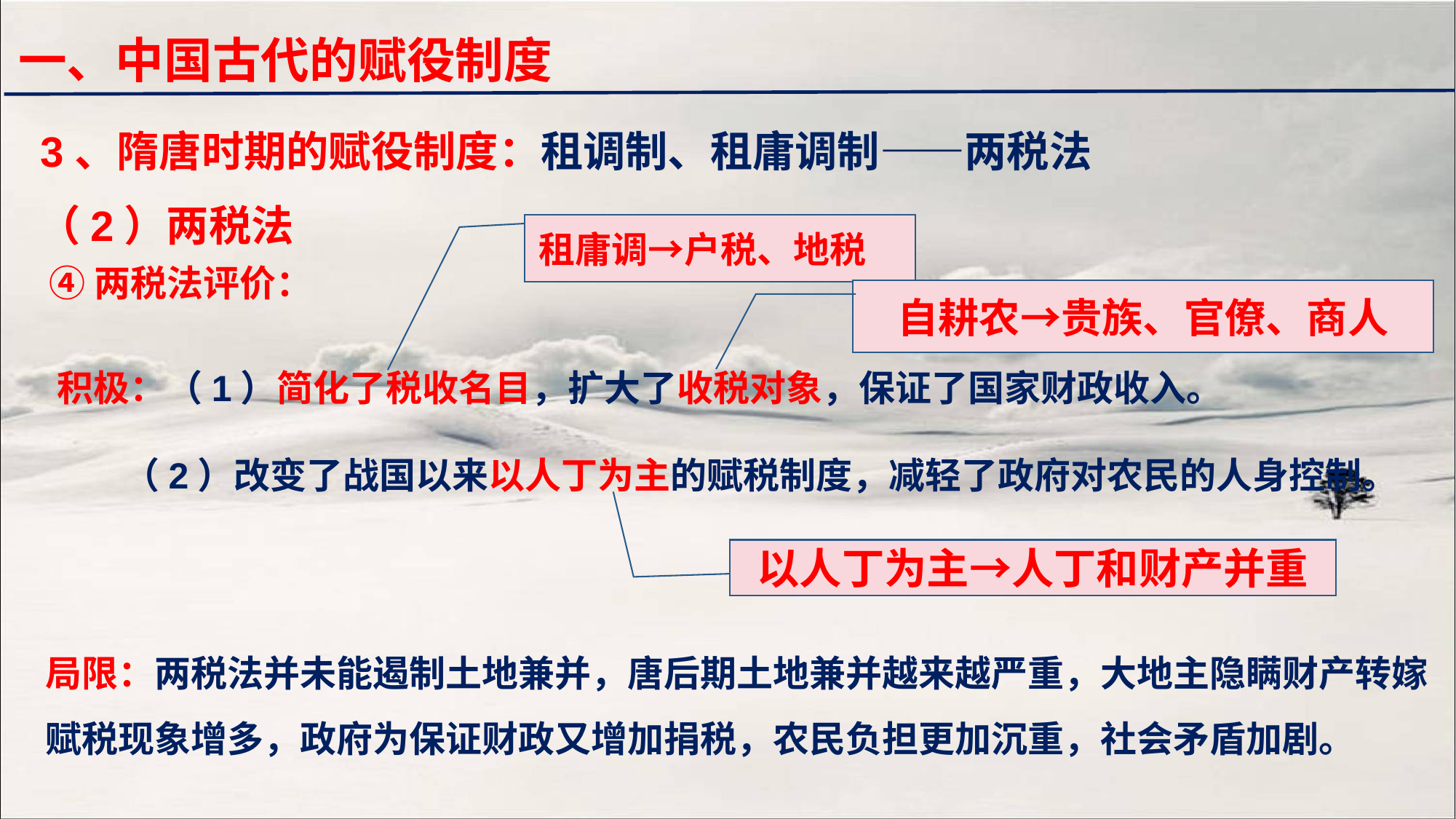

一、中国古代的赋役制度
3、隋唐时期的赋役制度：租调制、租庸调制——两税法
（2）两税法
租庸调→户税、地税
④两税法评价：
自耕农→贵族、官僚、商人
积极：（1）简化了税收名目，扩大了收税对象，保证了国家财政收入。

       （2）改变了战国以来以人丁为主的赋税制度，减轻了政府对农民的人身控制。
以人丁为主→人丁和财产并重
局限：两税法并未能遏制土地兼并，唐后期土地兼并越来越严重，大地主隐瞒财产转嫁赋税现象增多，政府为保证财政又增加捐税，农民负担更加沉重，社会矛盾加剧。